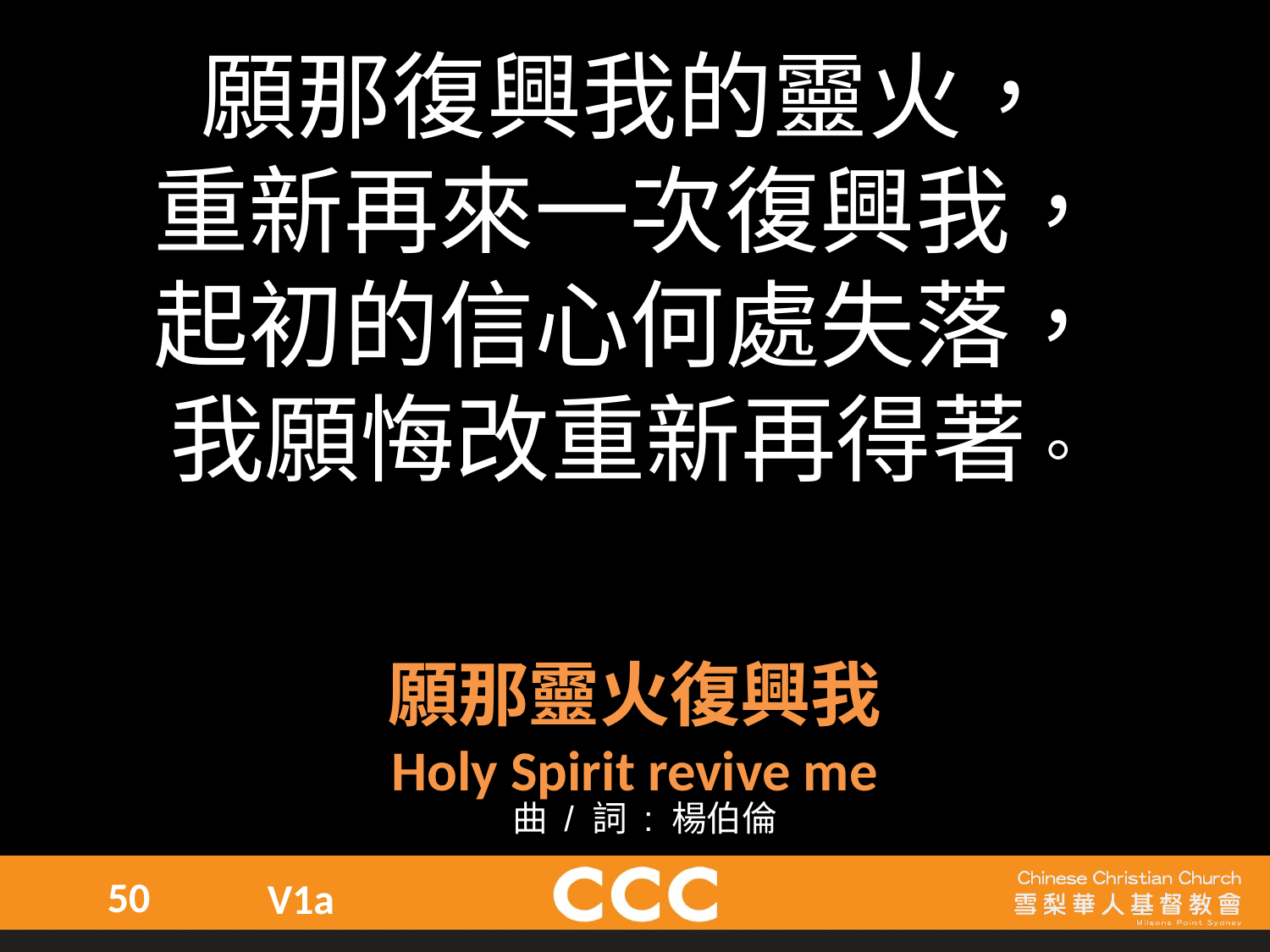

願那復興我的靈火，
重新再來一次復興我，
起初的信心何處失落，
我願悔改重新再得著。
願那靈火復興我
Holy Spirit revive me
曲 / 詞 : 楊伯倫
50
V1a